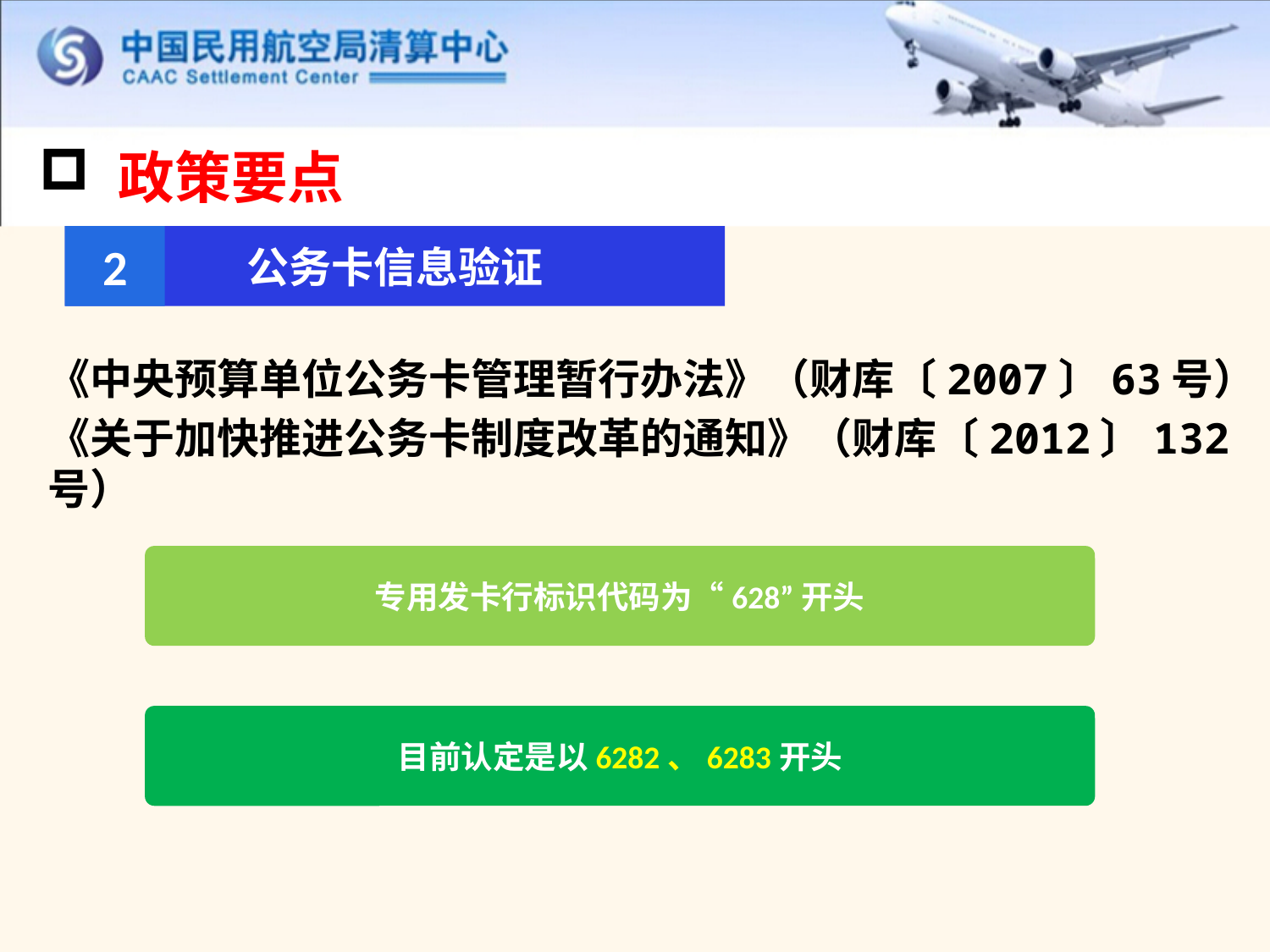

政策要点
公务卡信息验证
2
《中央预算单位公务卡管理暂行办法》（财库〔2007〕63号）
《关于加快推进公务卡制度改革的通知》（财库〔2012〕132号）

专用发卡行标识代码为“628”开头
目前认定是以6282、6283开头